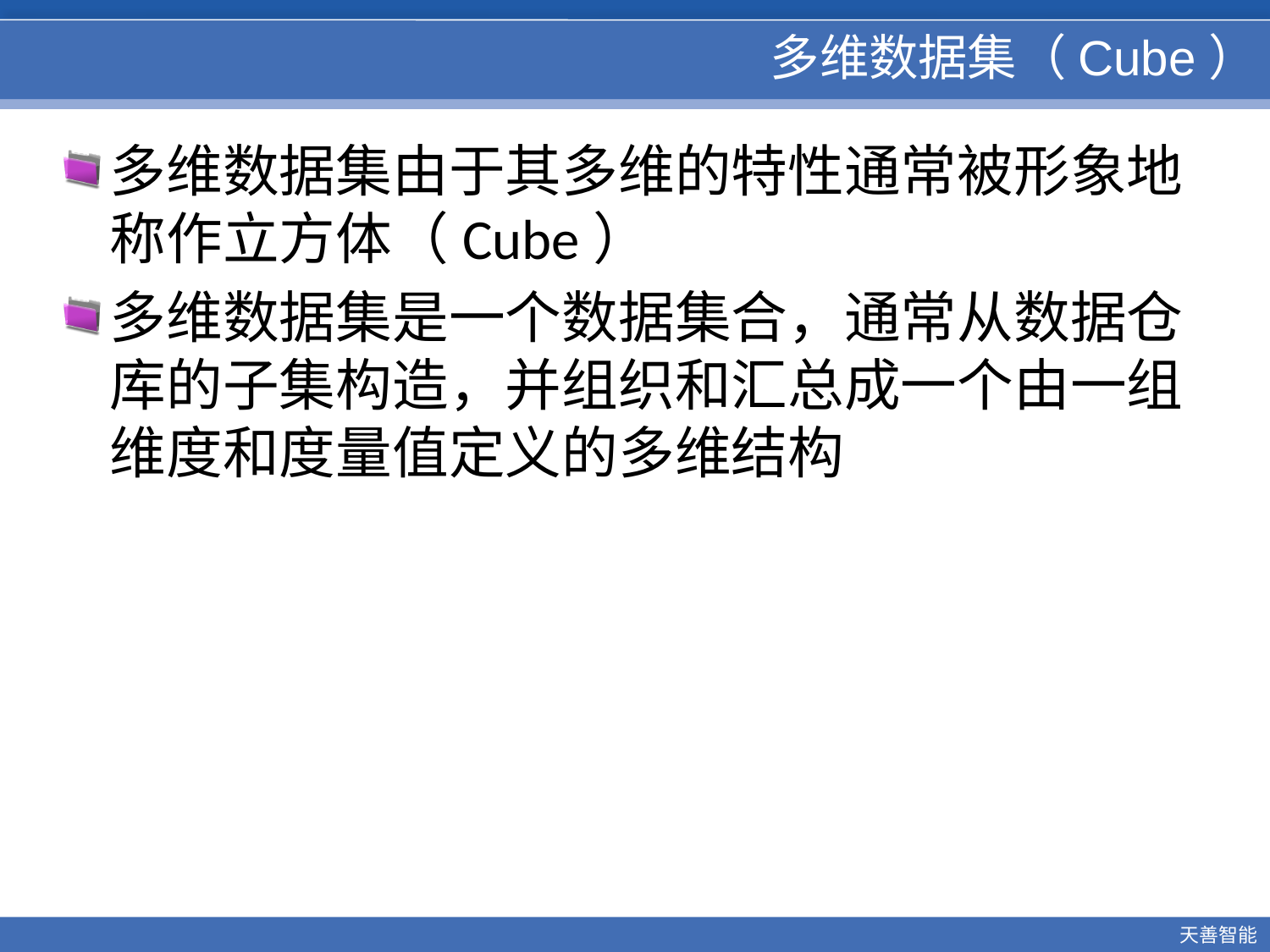

# 多维数据集（Cube）
多维数据集由于其多维的特性通常被形象地称作立方体（Cube）
多维数据集是一个数据集合，通常从数据仓库的子集构造，并组织和汇总成一个由一组维度和度量值定义的多维结构